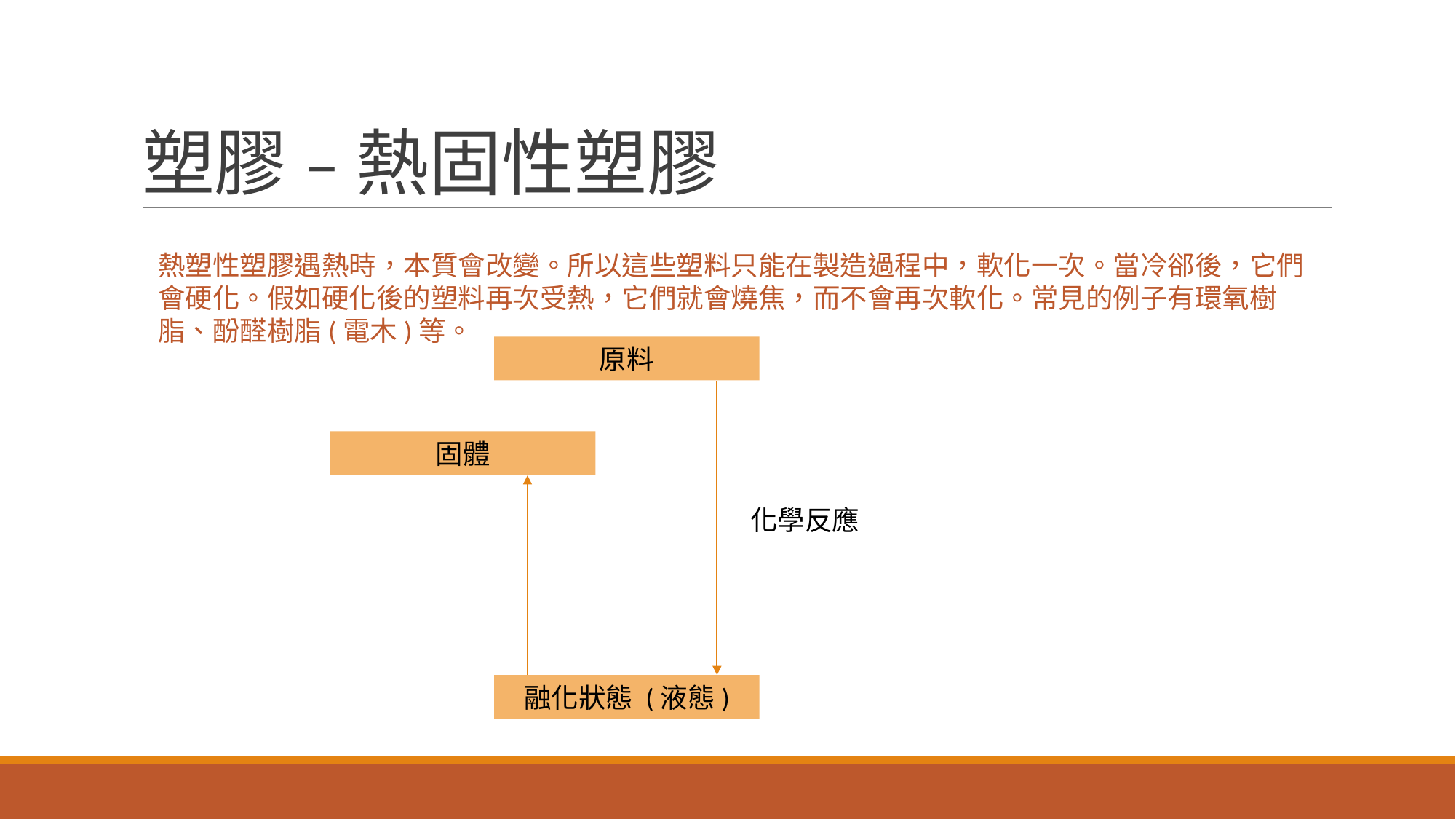

# 塑膠 – 熱固性塑膠
熱塑性塑膠遇熱時，本質會改變。所以這些塑料只能在製造過程中，軟化一次。當冷郤後，它們會硬化。假如硬化後的塑料再次受熱，它們就會燒焦，而不會再次軟化。常見的例子有環氧樹脂、酚醛樹脂(電木)等。
原料
固體
化學反應
融化狀態 (液態)